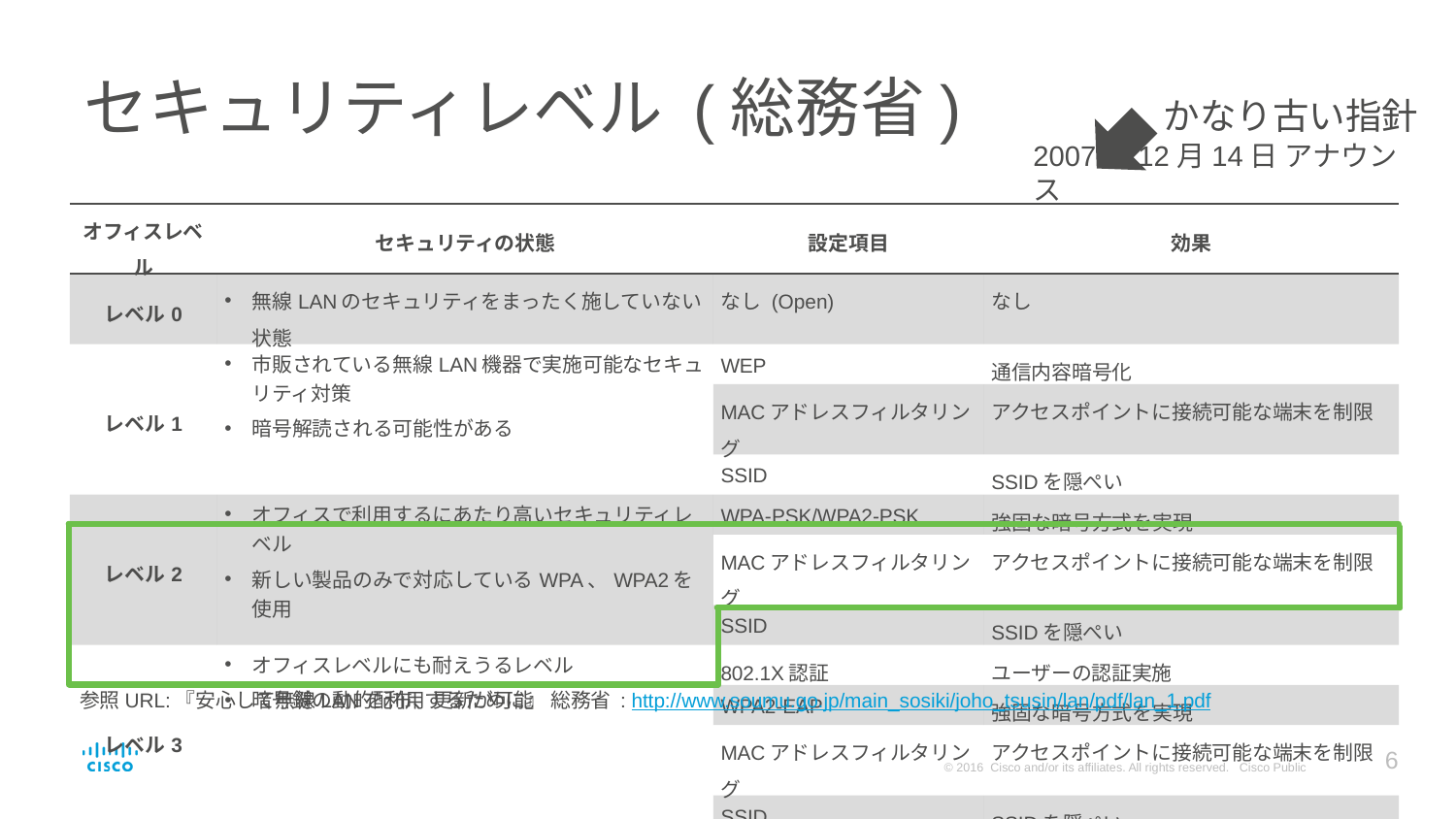

# セキュリティレベル (総務省)
かなり古い指針

2007年12月14日 アナウンス
| オフィスレベル | セキュリティの状態 | 設定項目 | 効果 |
| --- | --- | --- | --- |
| レベル0 | 無線LANのセキュリティをまったく施していない状態 | なし (Open) | なし |
| レベル1 | 市販されている無線LAN機器で実施可能なセキュリティ対策 暗号解読される可能性がある | WEP | 通信内容暗号化 |
|  |  | MACアドレスフィルタリング | アクセスポイントに接続可能な端末を制限 |
|  |  | SSID | SSIDを隠ぺい |
| レベル2 | オフィスで利用するにあたり高いセキュリティレベル 新しい製品のみで対応しているWPA、WPA2を使用 | WPA-PSK/WPA2-PSK | 強固な暗号方式を実現 |
|  |  | MACアドレスフィルタリング | アクセスポイントに接続可能な端末を制限 |
|  |  | SSID | SSIDを隠ぺい |
| レベル3 | オフィスレベルにも耐えうるレベル 暗号鍵の動的配布、更新が可能 | 802.1X認証 | ユーザーの認証実施 |
|  |  | WPA2-EAP | 強固な暗号方式を実現 |
|  |  | MACアドレスフィルタリング | アクセスポイントに接続可能な端末を制限 |
|  |  | SSID | SSIDを隠ぺい |
参照URL:『安心して無線LANを利用するために』 総務省 : http://www.soumu.go.jp/main_sosiki/joho_tsusin/lan/pdf/lan_1.pdf